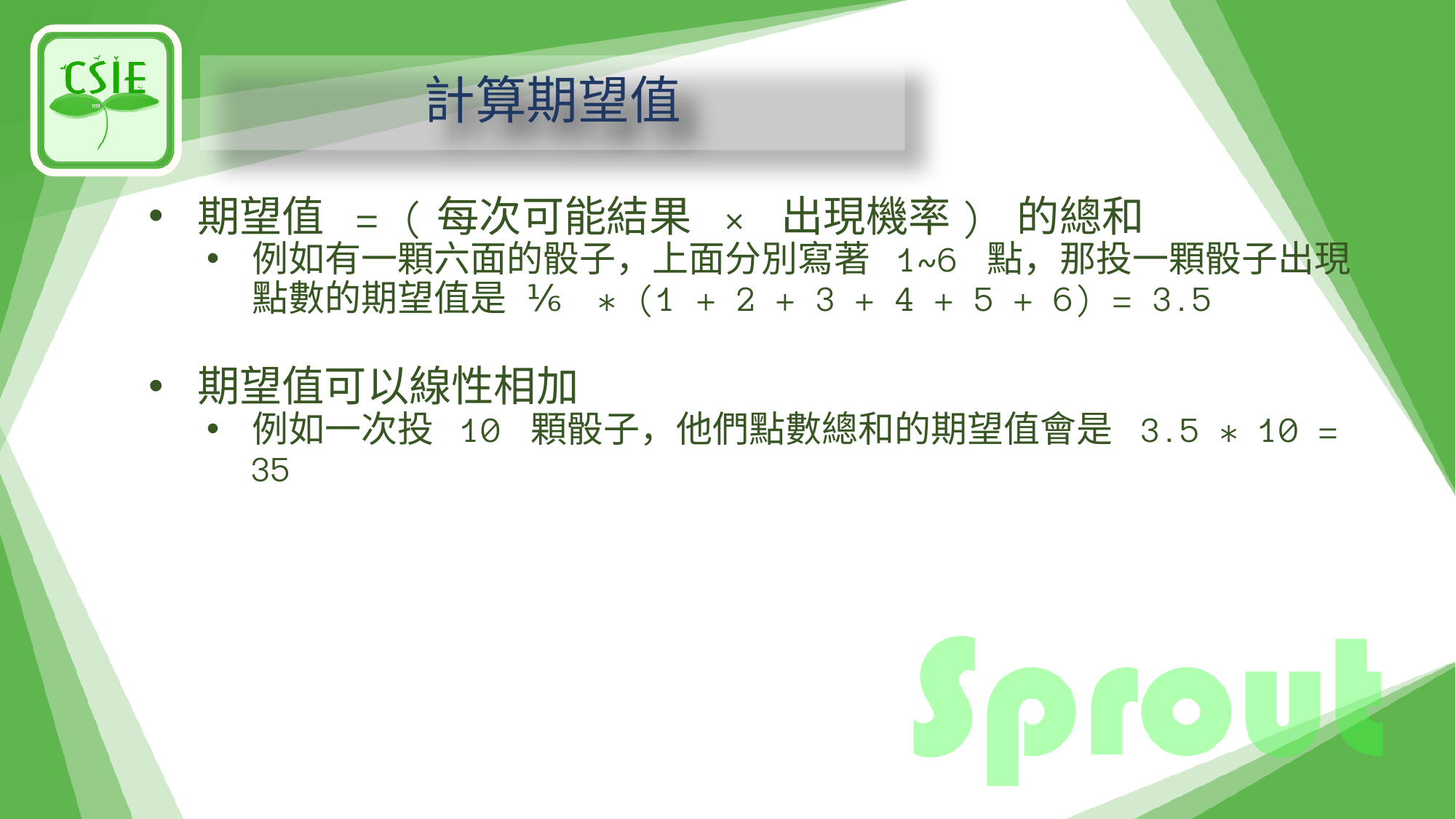

# 計算期望值
期望值 = (每次可能結果 × 出現機率) 的總和
例如有一顆六面的骰子，上面分別寫著 1~6 點，那投一顆骰子出現點數的期望值是 ⅙ * (1 + 2 + 3 + 4 + 5 + 6) = 3.5

期望值可以線性相加
例如一次投 10 顆骰子，他們點數總和的期望值會是 3.5 * 10 = 35